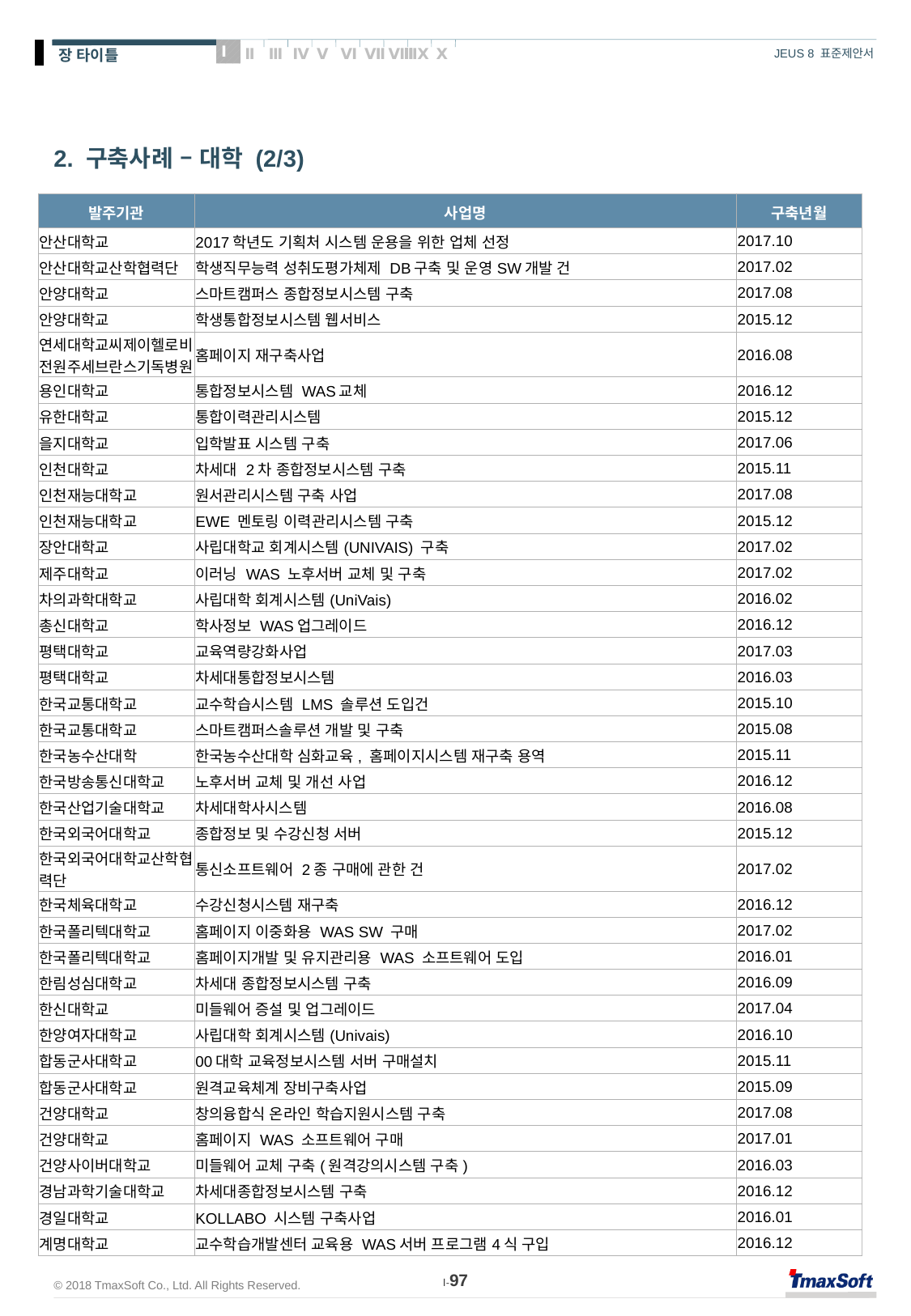

# 2. 구축사례 – 대학 (2/3)
| 발주기관 | 사업명 | 구축년월 |
| --- | --- | --- |
| 안산대학교 | 2017학년도 기획처 시스템 운용을 위한 업체 선정 | 2017.10 |
| 안산대학교산학협력단 | 학생직무능력 성취도평가체제 DB구축 및 운영SW개발 건 | 2017.02 |
| 안양대학교 | 스마트캠퍼스 종합정보시스템 구축 | 2017.08 |
| 안양대학교 | 학생통합정보시스템 웹서비스 | 2015.12 |
| 연세대학교씨제이헬로비전원주세브란스기독병원 | 홈페이지 재구축사업 | 2016.08 |
| 용인대학교 | 통합정보시스템 WAS교체 | 2016.12 |
| 유한대학교 | 통합이력관리시스템 | 2015.12 |
| 을지대학교 | 입학발표 시스템 구축 | 2017.06 |
| 인천대학교 | 차세대 2차 종합정보시스템 구축 | 2015.11 |
| 인천재능대학교 | 원서관리시스템 구축 사업 | 2017.08 |
| 인천재능대학교 | EWE 멘토링 이력관리시스템 구축 | 2015.12 |
| 장안대학교 | 사립대학교 회계시스템(UNIVAIS) 구축 | 2017.02 |
| 제주대학교 | 이러닝 WAS 노후서버 교체 및 구축 | 2017.02 |
| 차의과학대학교 | 사립대학 회계시스템(UniVais) | 2016.02 |
| 총신대학교 | 학사정보 WAS업그레이드 | 2016.12 |
| 평택대학교 | 교육역량강화사업 | 2017.03 |
| 평택대학교 | 차세대통합정보시스템 | 2016.03 |
| 한국교통대학교 | 교수학습시스템 LMS 솔루션 도입건 | 2015.10 |
| 한국교통대학교 | 스마트캠퍼스솔루션 개발 및 구축 | 2015.08 |
| 한국농수산대학 | 한국농수산대학 심화교육, 홈페이지시스템 재구축 용역 | 2015.11 |
| 한국방송통신대학교 | 노후서버 교체 및 개선 사업 | 2016.12 |
| 한국산업기술대학교 | 차세대학사시스템 | 2016.08 |
| 한국외국어대학교 | 종합정보 및 수강신청 서버 | 2015.12 |
| 한국외국어대학교산학협력단 | 통신소프트웨어 2종 구매에 관한 건 | 2017.02 |
| 한국체육대학교 | 수강신청시스템 재구축 | 2016.12 |
| 한국폴리텍대학교 | 홈페이지 이중화용 WAS SW 구매 | 2017.02 |
| 한국폴리텍대학교 | 홈페이지개발 및 유지관리용 WAS 소프트웨어 도입 | 2016.01 |
| 한림성심대학교 | 차세대 종합정보시스템 구축 | 2016.09 |
| 한신대학교 | 미들웨어 증설 및 업그레이드 | 2017.04 |
| 한양여자대학교 | 사립대학 회계시스템(Univais) | 2016.10 |
| 합동군사대학교 | 00대학 교육정보시스템 서버 구매설치 | 2015.11 |
| 합동군사대학교 | 원격교육체계 장비구축사업 | 2015.09 |
| 건양대학교 | 창의융합식 온라인 학습지원시스템 구축 | 2017.08 |
| 건양대학교 | 홈페이지 WAS 소프트웨어 구매 | 2017.01 |
| 건양사이버대학교 | 미들웨어 교체 구축(원격강의시스템 구축) | 2016.03 |
| 경남과학기술대학교 | 차세대종합정보시스템 구축 | 2016.12 |
| 경일대학교 | KOLLABO 시스템 구축사업 | 2016.01 |
| 계명대학교 | 교수학습개발센터 교육용 WAS서버 프로그램4식 구입 | 2016.12 |